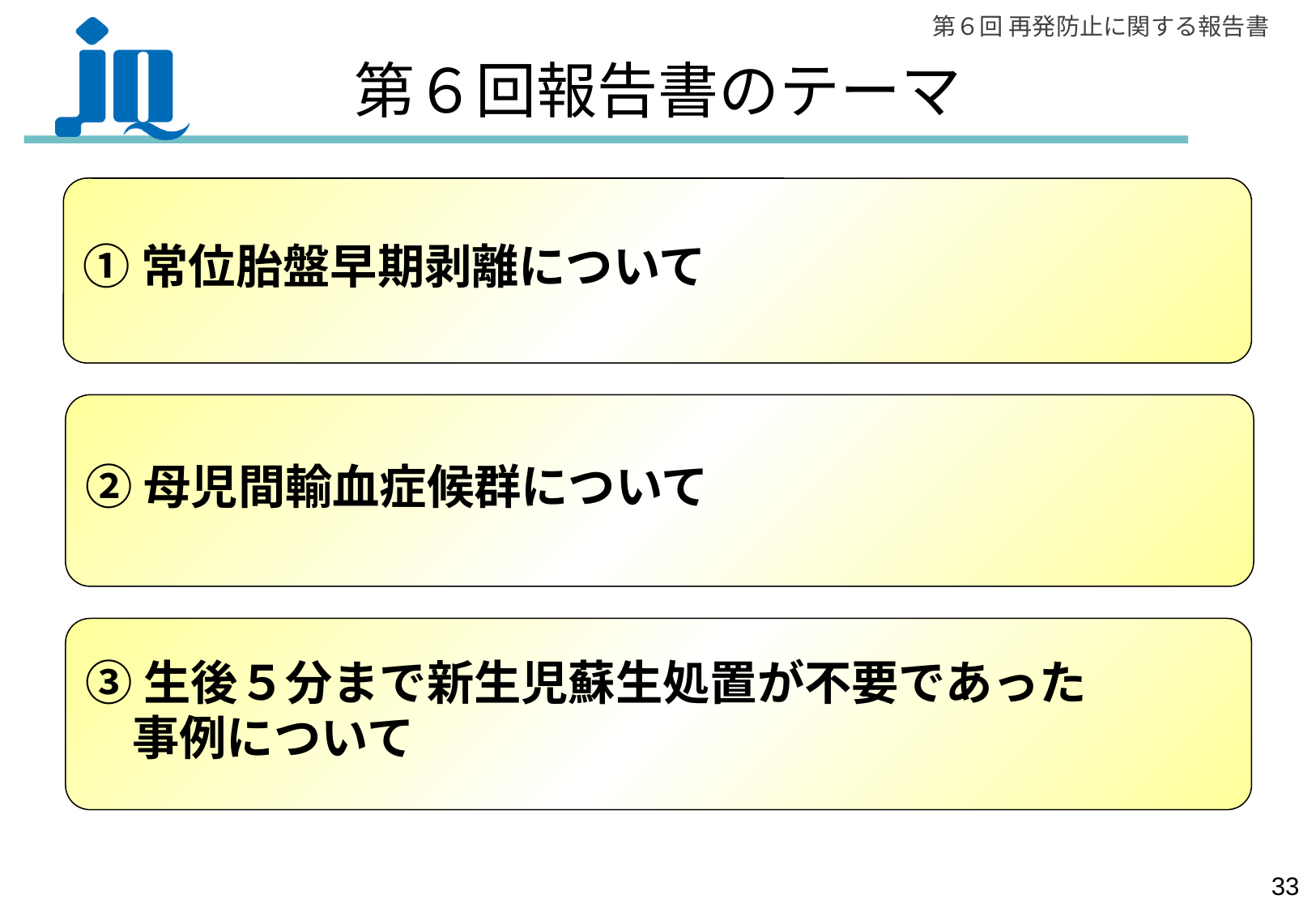

# 第６回報告書のテーマ
①常位胎盤早期剥離について
②母児間輸血症候群について
③生後５分まで新生児蘇生処置が不要であった
　事例について
33